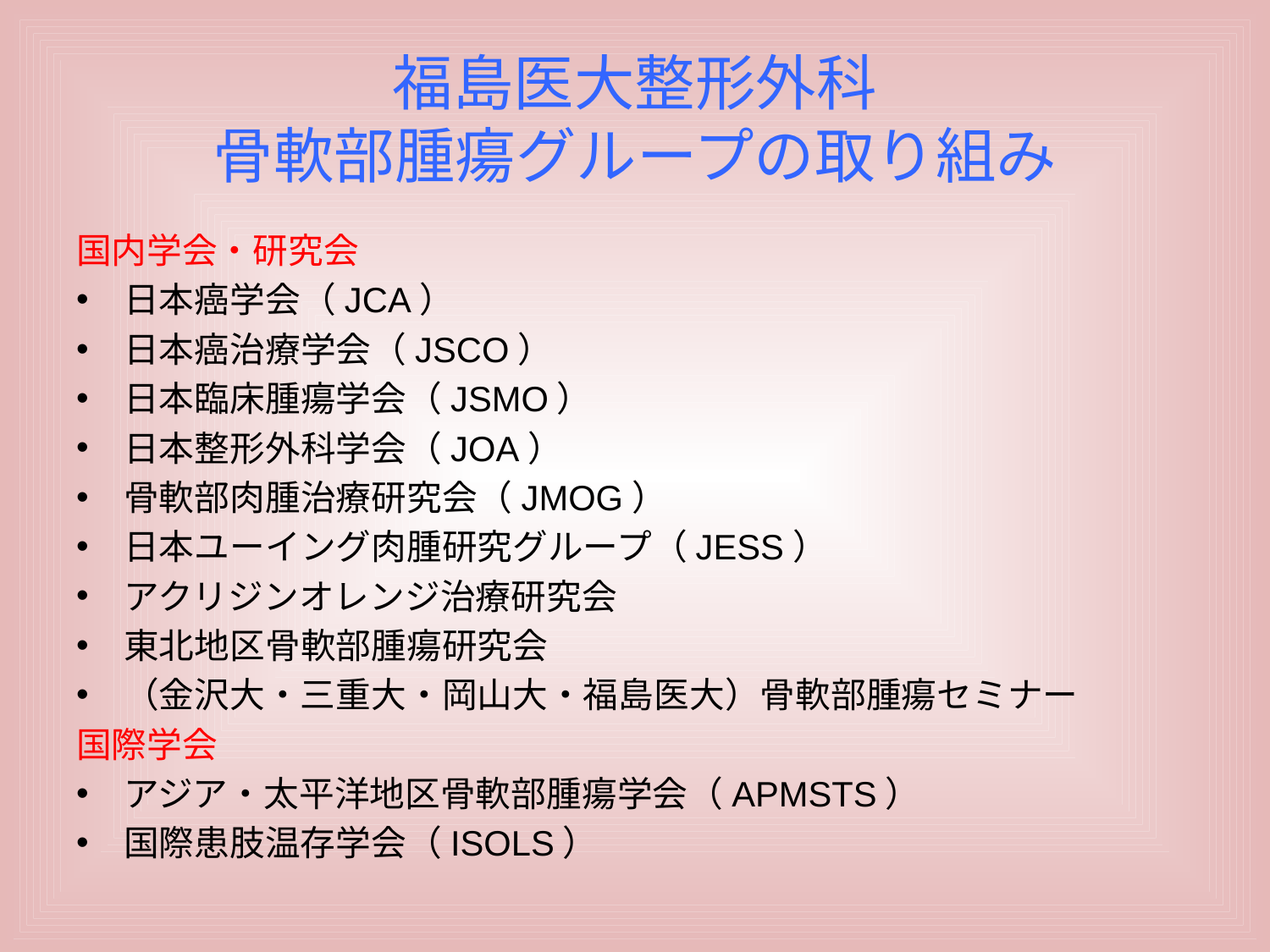

# 福島医大整形外科 骨軟部腫瘍グループの取り組み
国内学会・研究会
日本癌学会（JCA）
日本癌治療学会（JSCO）
日本臨床腫瘍学会（JSMO）
日本整形外科学会（JOA）
骨軟部肉腫治療研究会（JMOG）
日本ユーイング肉腫研究グループ（JESS）
アクリジンオレンジ治療研究会
東北地区骨軟部腫瘍研究会
（金沢大・三重大・岡山大・福島医大）骨軟部腫瘍セミナー
国際学会
アジア・太平洋地区骨軟部腫瘍学会（APMSTS）
国際患肢温存学会（ISOLS）